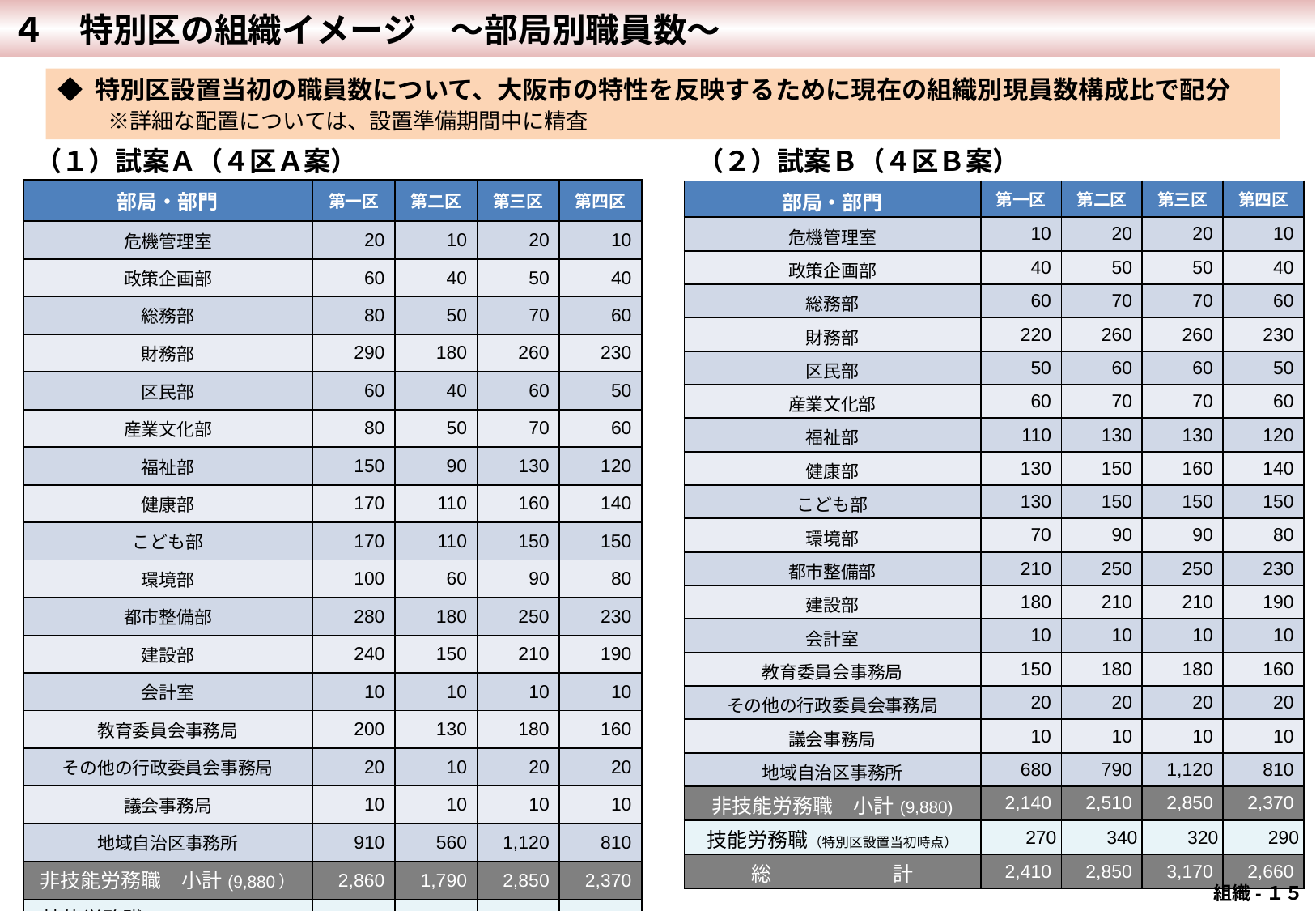

４　特別区の組織イメージ　～部局別職員数～
 組-１１
◆ 特別区設置当初の職員数について、大阪市の特性を反映するために現在の組織別現員数構成比で配分
　　※詳細な配置については、設置準備期間中に精査
（１）試案Ａ（４区Ａ案）
（２）試案Ｂ（４区Ｂ案）
| 部局・部門 | 第一区 | 第二区 | 第三区 | 第四区 |
| --- | --- | --- | --- | --- |
| 危機管理室 | 20 | 10 | 20 | 10 |
| 政策企画部 | 60 | 40 | 50 | 40 |
| 総務部 | 80 | 50 | 70 | 60 |
| 財務部 | 290 | 180 | 260 | 230 |
| 区民部 | 60 | 40 | 60 | 50 |
| 産業文化部 | 80 | 50 | 70 | 60 |
| 福祉部 | 150 | 90 | 130 | 120 |
| 健康部 | 170 | 110 | 160 | 140 |
| こども部 | 170 | 110 | 150 | 150 |
| 環境部 | 100 | 60 | 90 | 80 |
| 都市整備部 | 280 | 180 | 250 | 230 |
| 建設部 | 240 | 150 | 210 | 190 |
| 会計室 | 10 | 10 | 10 | 10 |
| 教育委員会事務局 | 200 | 130 | 180 | 160 |
| その他の行政委員会事務局 | 20 | 10 | 20 | 20 |
| 議会事務局 | 10 | 10 | 10 | 10 |
| 地域自治区事務所 | 910 | 560 | 1,120 | 810 |
| 非技能労務職　小計(9,880） | 2,860 | 1,790 | 2,850 | 2,370 |
| 技能労務職（特別区設置当初時点） | 380 | 220 | 320 | 290 |
| 総　　　　　　計 | 3,240 | 2,010 | 3,170 | 2,660 |
| 部局・部門 | 第一区 | 第二区 | 第三区 | 第四区 |
| --- | --- | --- | --- | --- |
| 危機管理室 | 10 | 20 | 20 | 10 |
| 政策企画部 | 40 | 50 | 50 | 40 |
| 総務部 | 60 | 70 | 70 | 60 |
| 財務部 | 220 | 260 | 260 | 230 |
| 区民部 | 50 | 60 | 60 | 50 |
| 産業文化部 | 60 | 70 | 70 | 60 |
| 福祉部 | 110 | 130 | 130 | 120 |
| 健康部 | 130 | 150 | 160 | 140 |
| こども部 | 130 | 150 | 150 | 150 |
| 環境部 | 70 | 90 | 90 | 80 |
| 都市整備部 | 210 | 250 | 250 | 230 |
| 建設部 | 180 | 210 | 210 | 190 |
| 会計室 | 10 | 10 | 10 | 10 |
| 教育委員会事務局 | 150 | 180 | 180 | 160 |
| その他の行政委員会事務局 | 20 | 20 | 20 | 20 |
| 議会事務局 | 10 | 10 | 10 | 10 |
| 地域自治区事務所 | 680 | 790 | 1,120 | 810 |
| 非技能労務職　小計(9,880) | 2,140 | 2,510 | 2,850 | 2,370 |
| 技能労務職（特別区設置当初時点） | 270 | 340 | 320 | 290 |
| 総　　　　　　計 | 2,410 | 2,850 | 3,170 | 2,660 |
 組織-１５